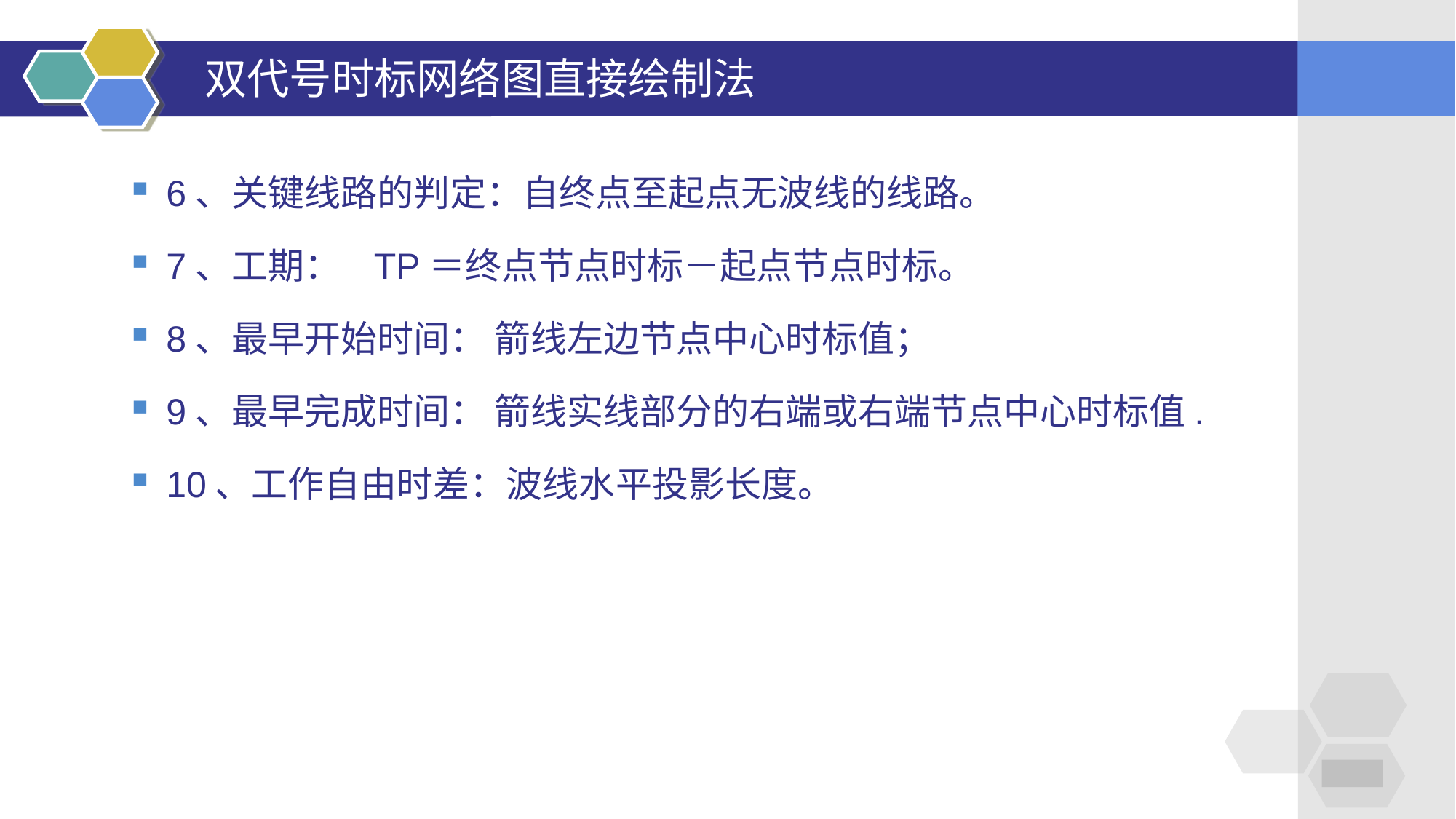

# 双代号时标网络图直接绘制法
6、关键线路的判定：自终点至起点无波线的线路。
7、工期：   TP＝终点节点时标－起点节点时标。
8、最早开始时间： 箭线左边节点中心时标值；
9、最早完成时间： 箭线实线部分的右端或右端节点中心时标值.
10、工作自由时差：波线水平投影长度。
7